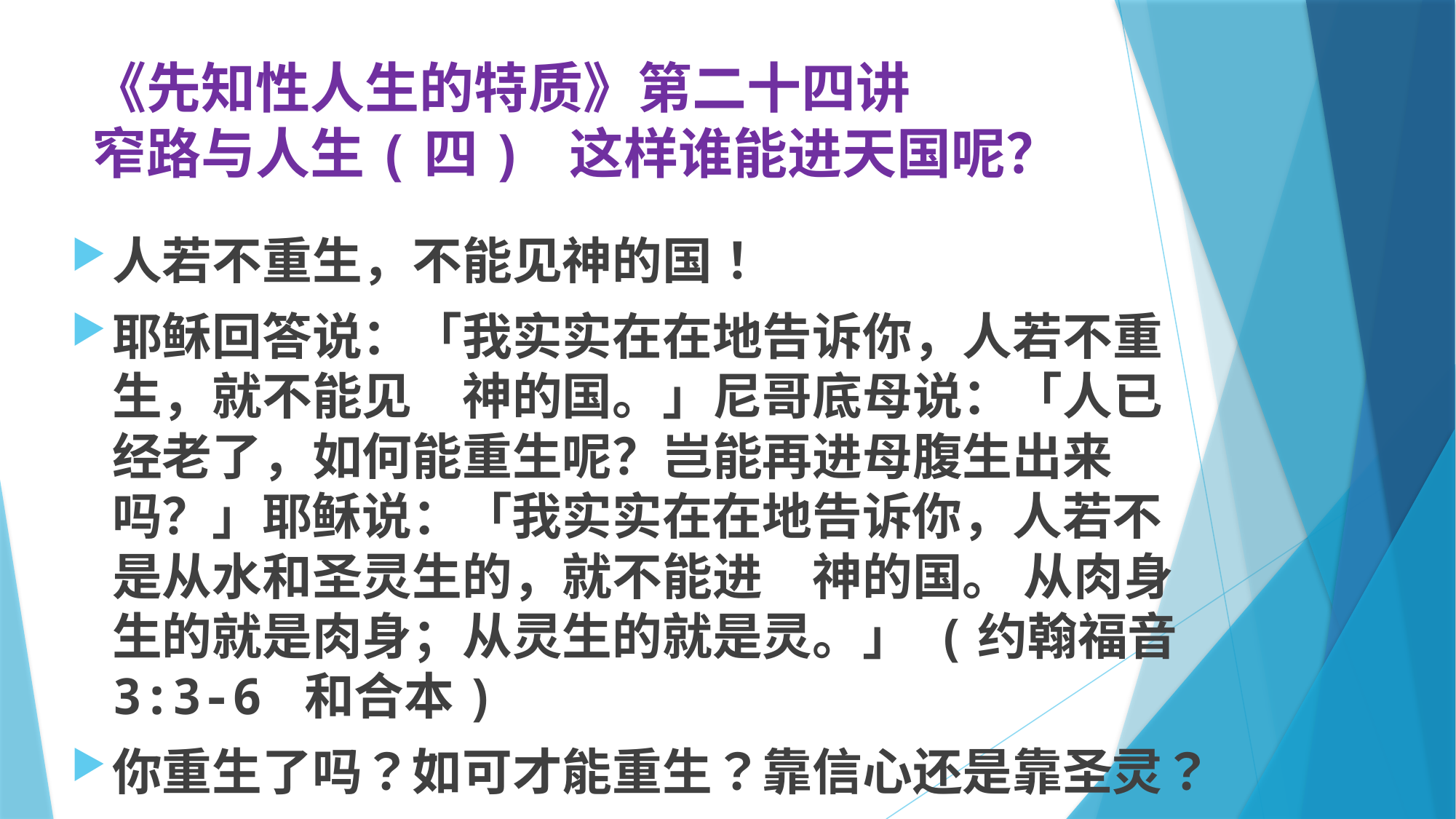

# 《先知性人生的特质》第二十四讲 窄路与人生(四) 这样谁能进天国呢？
人若不重生，不能见神的国！
耶稣回答说：「我实实在在地告诉你，人若不重生，就不能见　神的国。」尼哥底母说：「人已经老了，如何能重生呢？岂能再进母腹生出来吗？」耶稣说：「我实实在在地告诉你，人若不是从水和圣灵生的，就不能进　神的国。 从肉身生的就是肉身；从灵生的就是灵。」 (约翰福音 3:3-6 和合本)
你重生了吗？如可才能重生？靠信心还是靠圣灵？